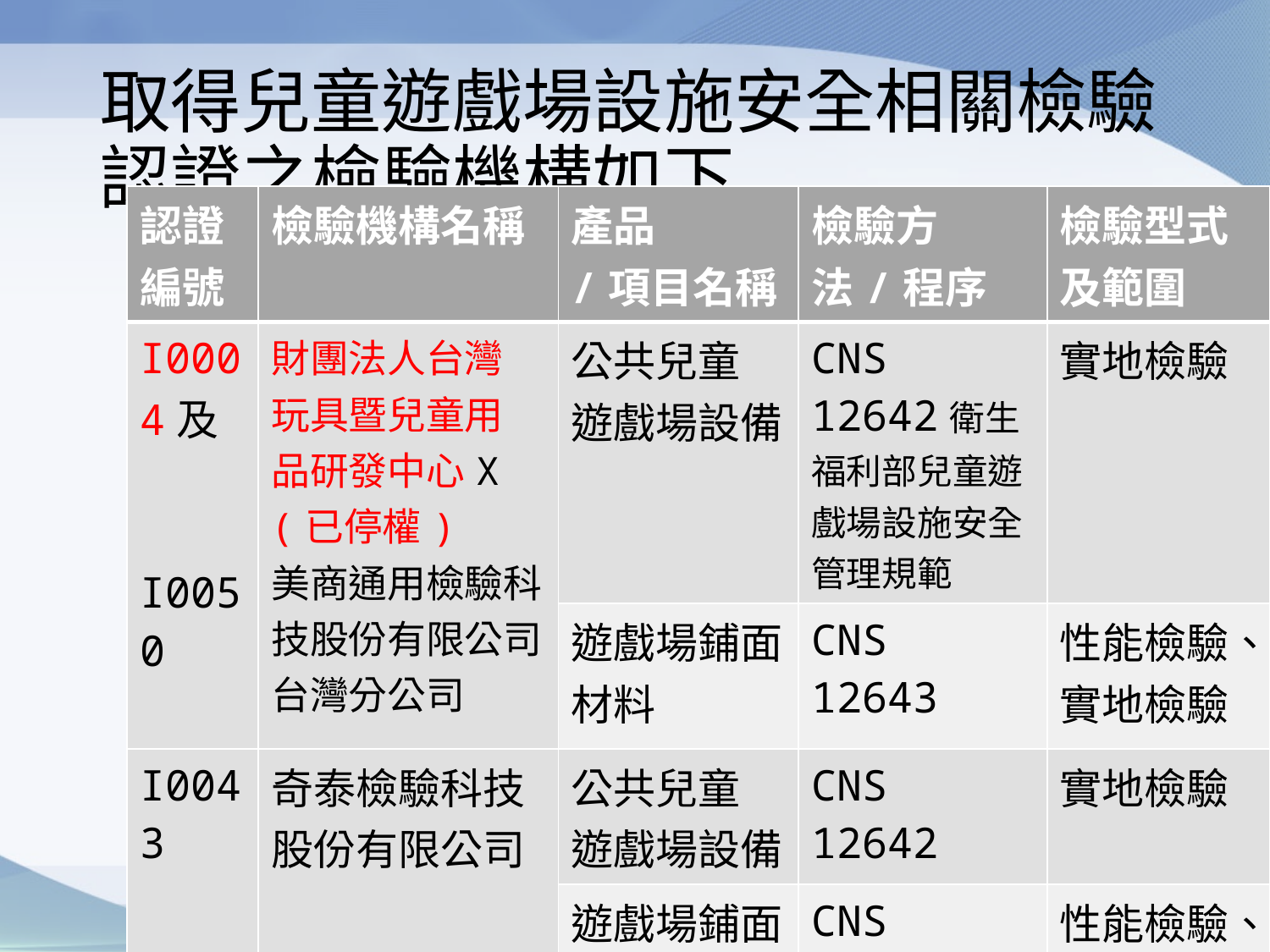

# 取得兒童遊戲場設施安全相關檢驗認證之檢驗機構如下
| 認證編號 | 檢驗機構名稱 | 產品 /項目名稱 | 檢驗方法/程序 | 檢驗型式及範圍 |
| --- | --- | --- | --- | --- |
| I0004及 I0050 | 財團法人台灣 玩具暨兒童用 品研發中心X (已停權) 美商通用檢驗科技股份有限公司台灣分公司 | 公共兒童 遊戲場設備 | CNS 12642衛生福利部兒童遊戲場設施安全管理規範 | 實地檢驗 |
|  |  | 遊戲場鋪面材料 | CNS 12643 | 性能檢驗、實地檢驗 |
| I0043 | 奇泰檢驗科技 股份有限公司 | 公共兒童 遊戲場設備 | CNS 12642 | 實地檢驗 |
|  |  | 遊戲場鋪面材料 | CNS 12643 | 性能檢驗、實地檢驗 |